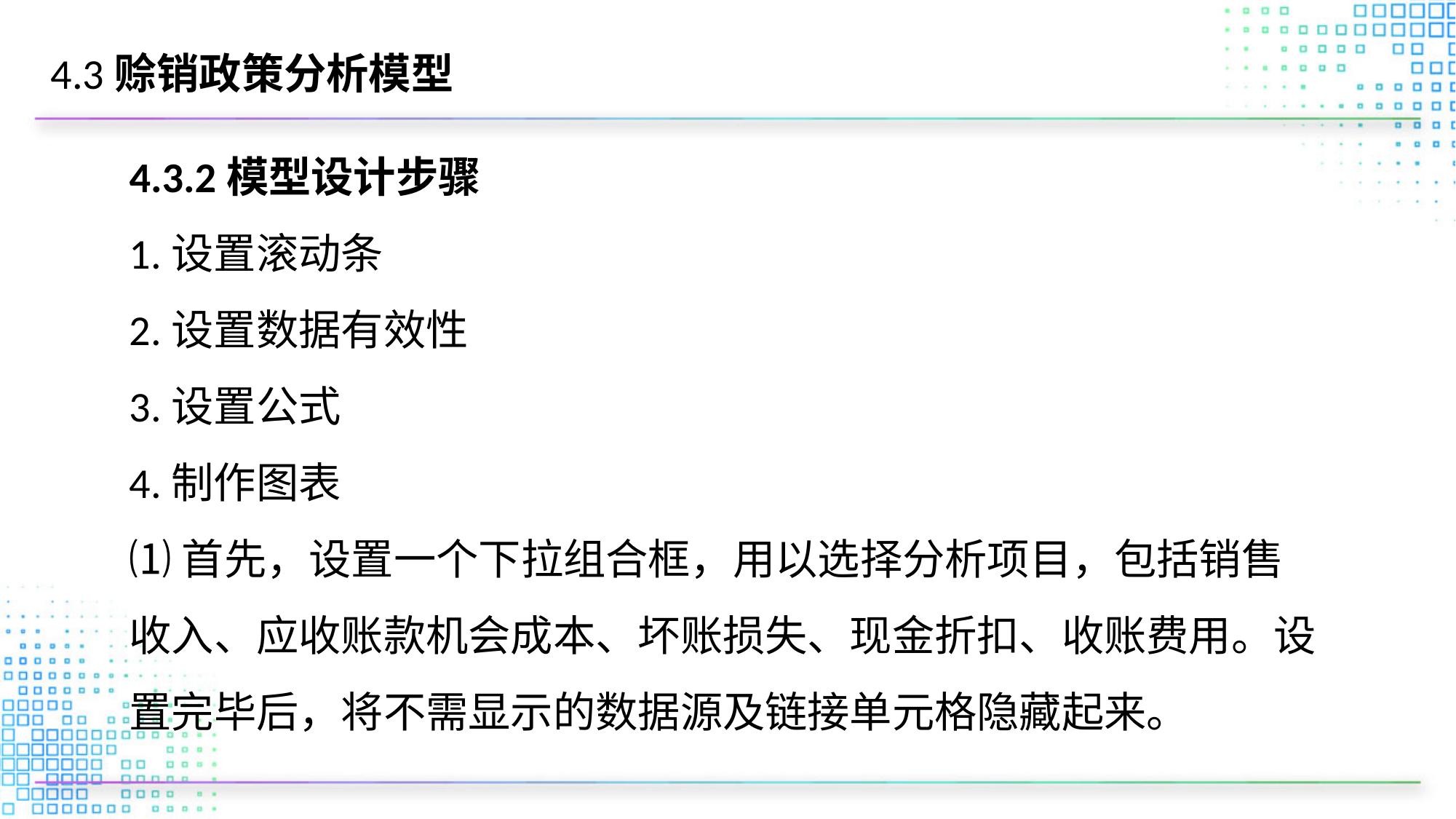

# 4.3赊销政策分析模型
4.3.2模型设计步骤
1.设置滚动条
2.设置数据有效性
3.设置公式
4.制作图表
⑴首先，设置一个下拉组合框，用以选择分析项目，包括销售收入、应收账款机会成本、坏账损失、现金折扣、收账费用。设置完毕后，将不需显示的数据源及链接单元格隐藏起来。